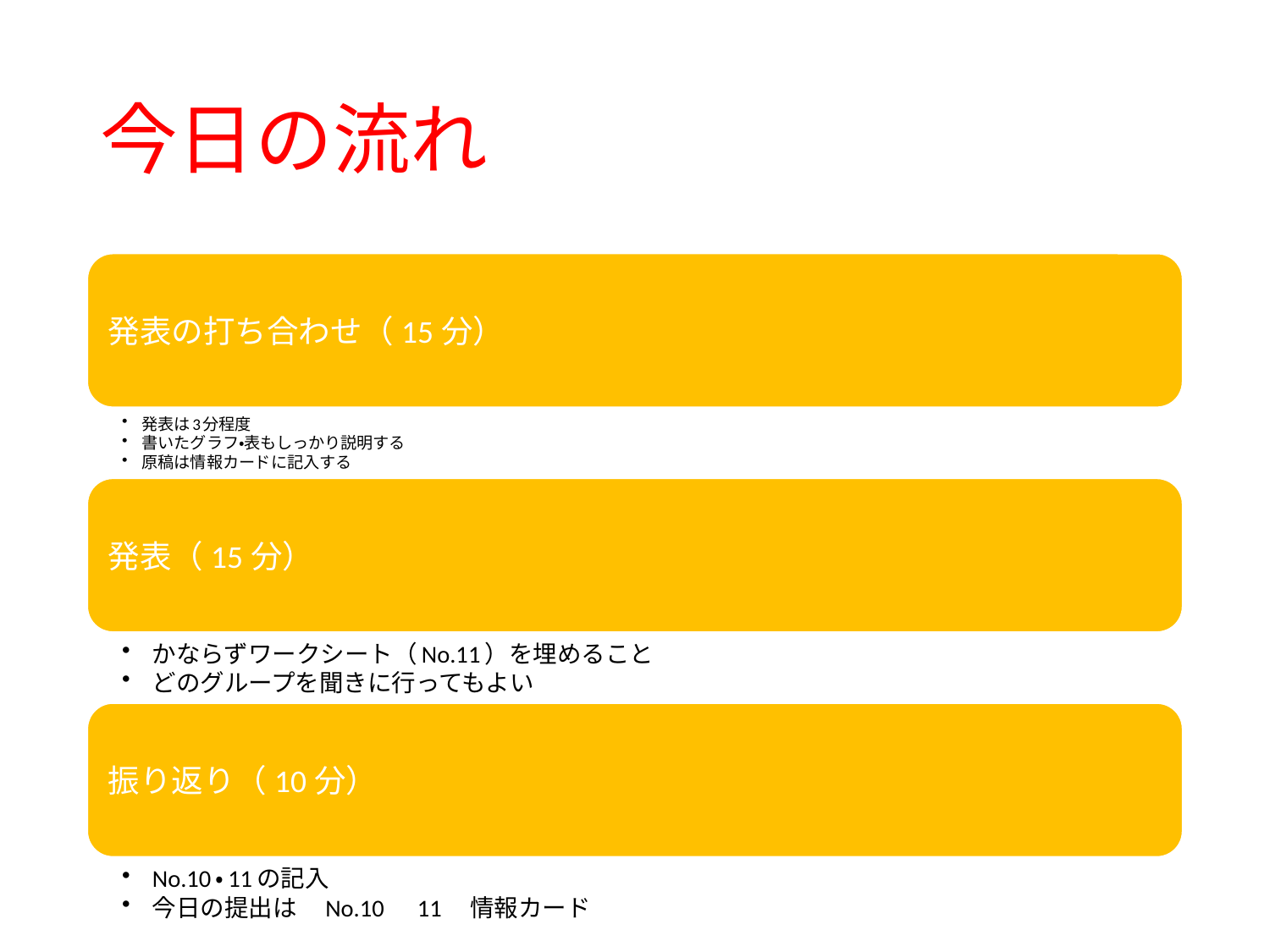

# 今日の流れ
発表の打ち合わせ（15分）
発表は3分程度
書いたグラフ・表もしっかり説明する
原稿は情報カードに記入する
発表（15分）
かならずワークシート（No.11）を埋めること
どのグループを聞きに行ってもよい
振り返り（10分）
No.10・11の記入
今日の提出は　No.10　11　情報カード